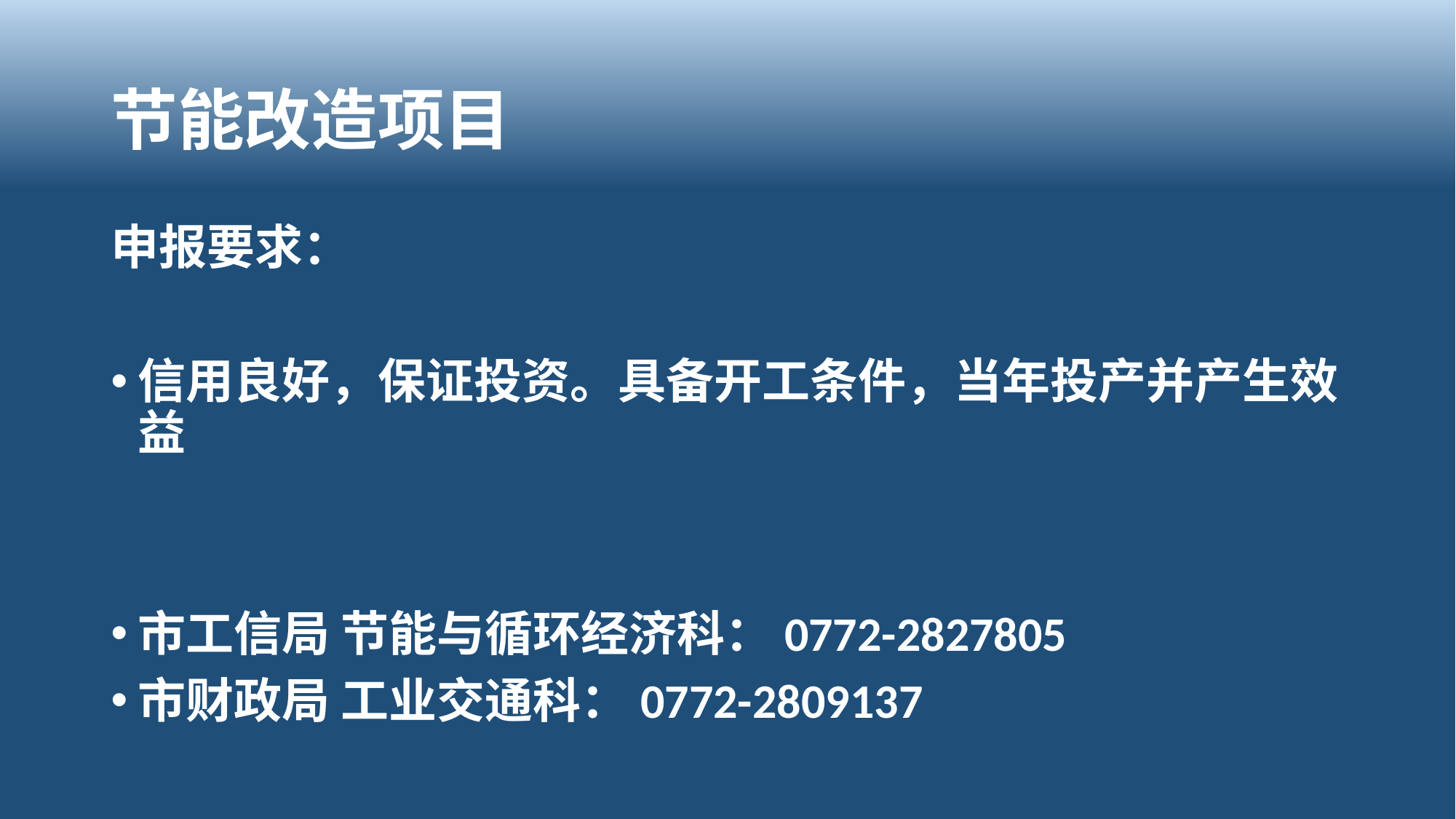

# 节能改造项目
申报要求：

信用良好，保证投资。具备开工条件，当年投产并产生效益

市工信局 节能与循环经济科：0772-2827805
市财政局 工业交通科：0772-2809137